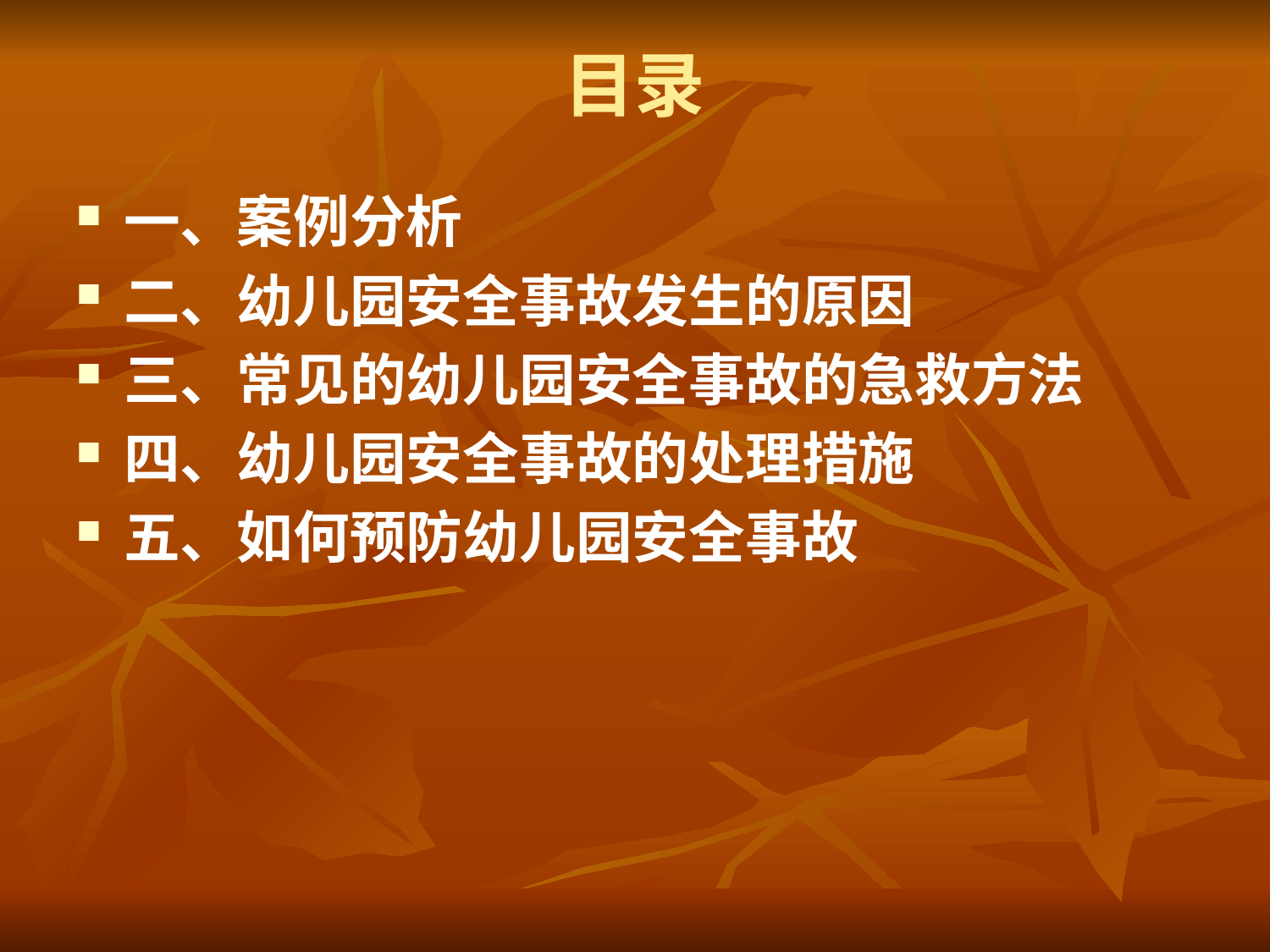

# 目录
一、案例分析
二、幼儿园安全事故发生的原因
三、常见的幼儿园安全事故的急救方法
四、幼儿园安全事故的处理措施
五、如何预防幼儿园安全事故